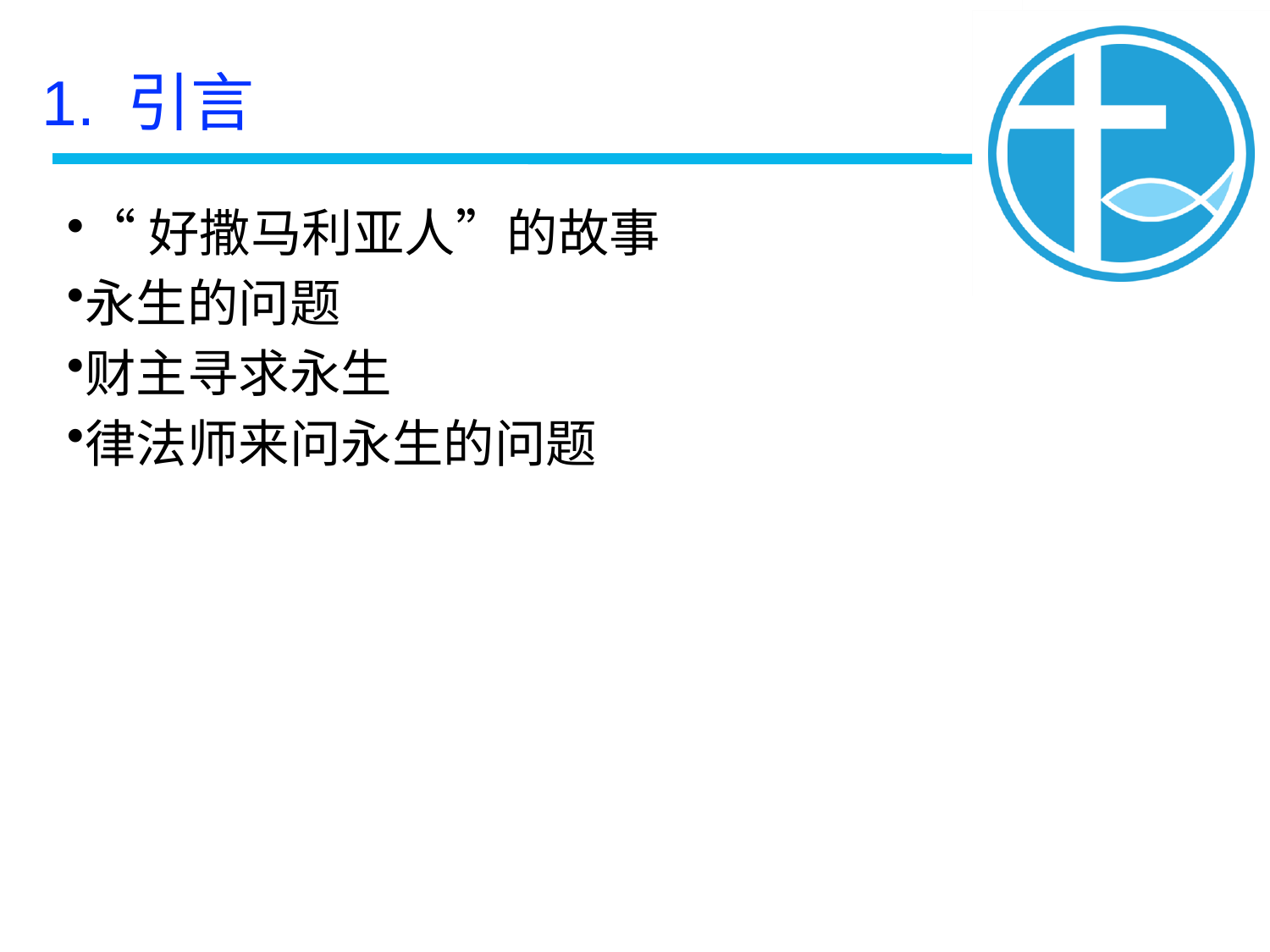

1. 引言
“好撒马利亚人”的故事
永生的问题
财主寻求永生
律法师来问永生的问题